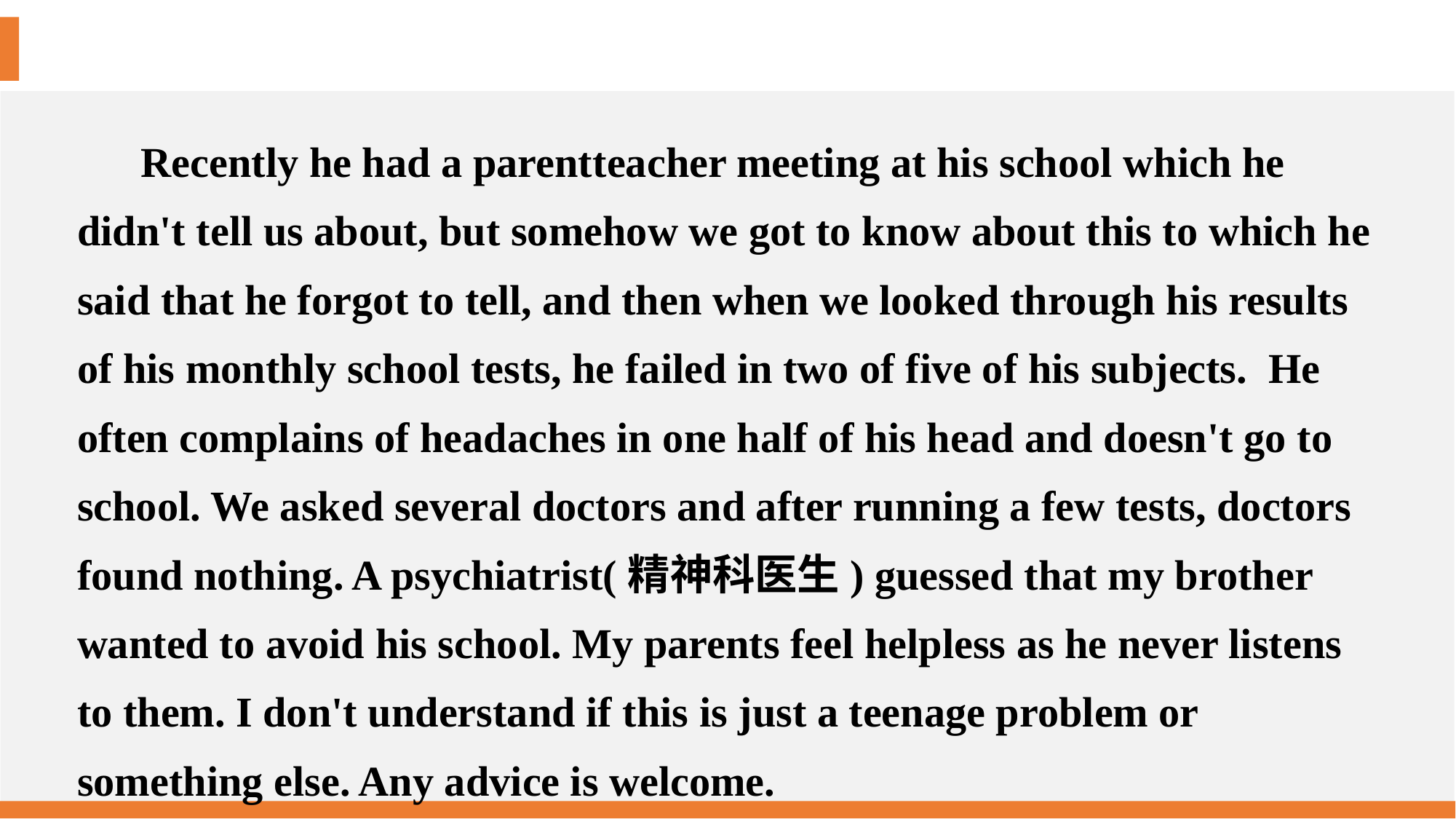

Recently he had a parent­teacher meeting at his school which he didn't tell us about, but somehow we got to know about this to which he said that he forgot to tell, and then when we looked through his results of his monthly school tests, he failed in two of five of his subjects.  He often complains of headaches in one half of his head and doesn't go to school. We asked several doctors and after running a few tests, doctors found nothing. A psychiatrist(精神科医生) guessed that my brother wanted to avoid his school. My parents feel helpless as he never listens to them. I don't understand if this is just a teenage problem or something else. Any advice is welcome.